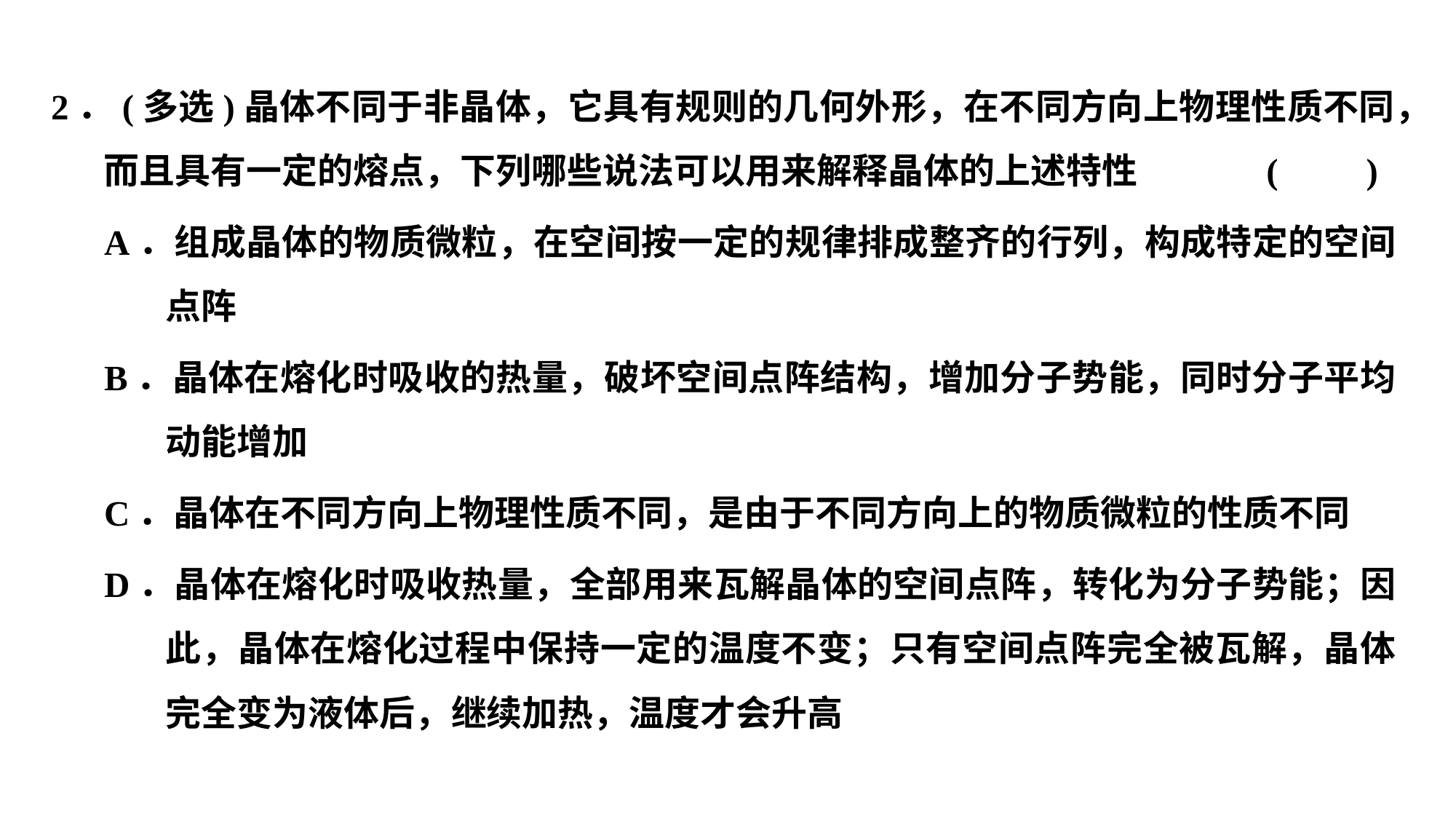

2．(多选)晶体不同于非晶体，它具有规则的几何外形，在不同方向上物理性质不同，而且具有一定的熔点，下列哪些说法可以用来解释晶体的上述特性               (　　)
A．组成晶体的物质微粒，在空间按一定的规律排成整齐的行列，构成特定的空间点阵
B．晶体在熔化时吸收的热量，破坏空间点阵结构，增加分子势能，同时分子平均动能增加
C．晶体在不同方向上物理性质不同，是由于不同方向上的物质微粒的性质不同
D．晶体在熔化时吸收热量，全部用来瓦解晶体的空间点阵，转化为分子势能；因此，晶体在熔化过程中保持一定的温度不变；只有空间点阵完全被瓦解，晶体完全变为液体后，继续加热，温度才会升高